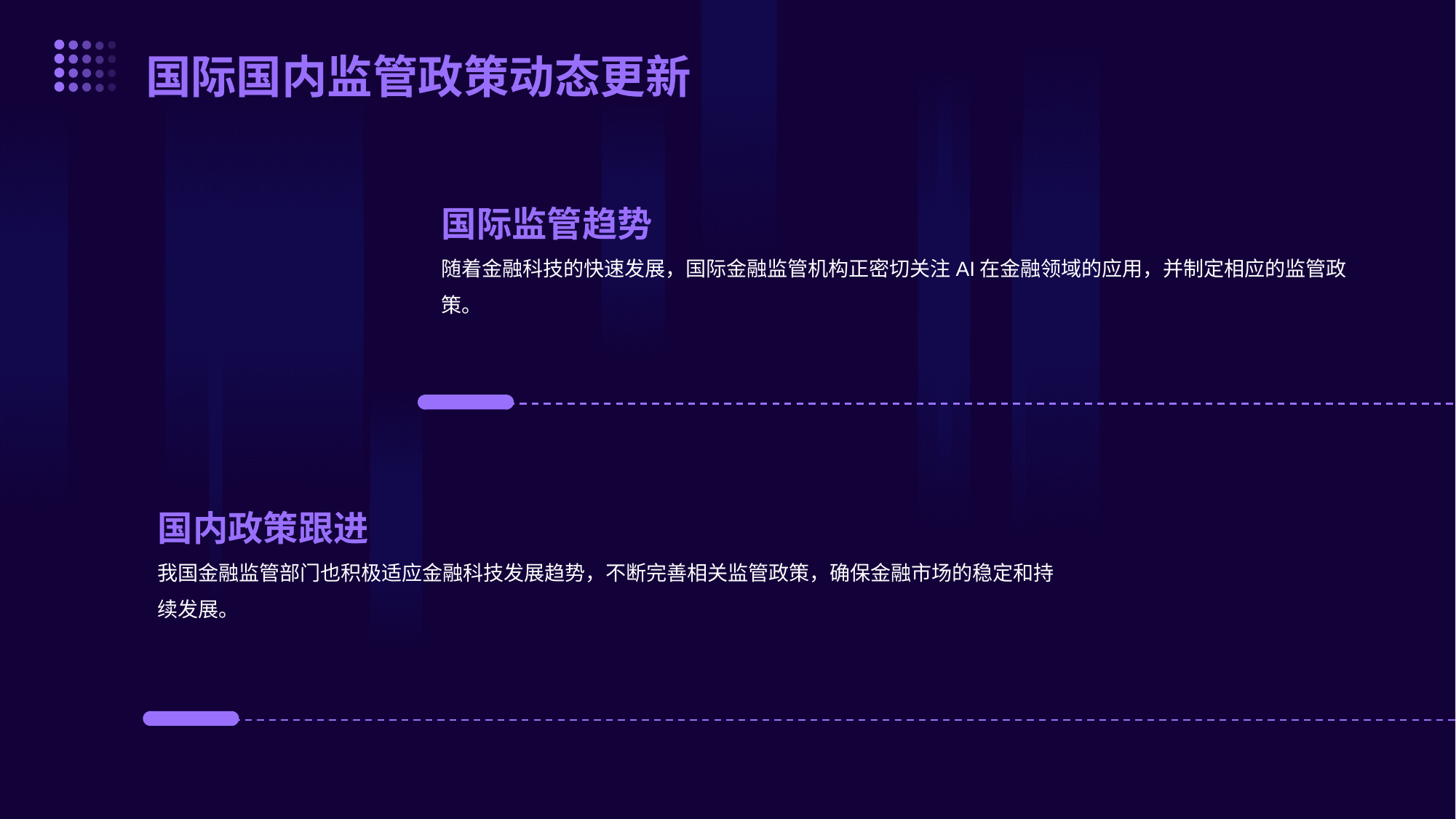

国际国内监管政策动态更新

国际监管趋势
随着金融科技的快速发展，国际金融监管机构正密切关注AI在金融领域的应用，并制定相应的监管政策。

国内政策跟进
我国金融监管部门也积极适应金融科技发展趋势，不断完善相关监管政策，确保金融市场的稳定和持续发展。